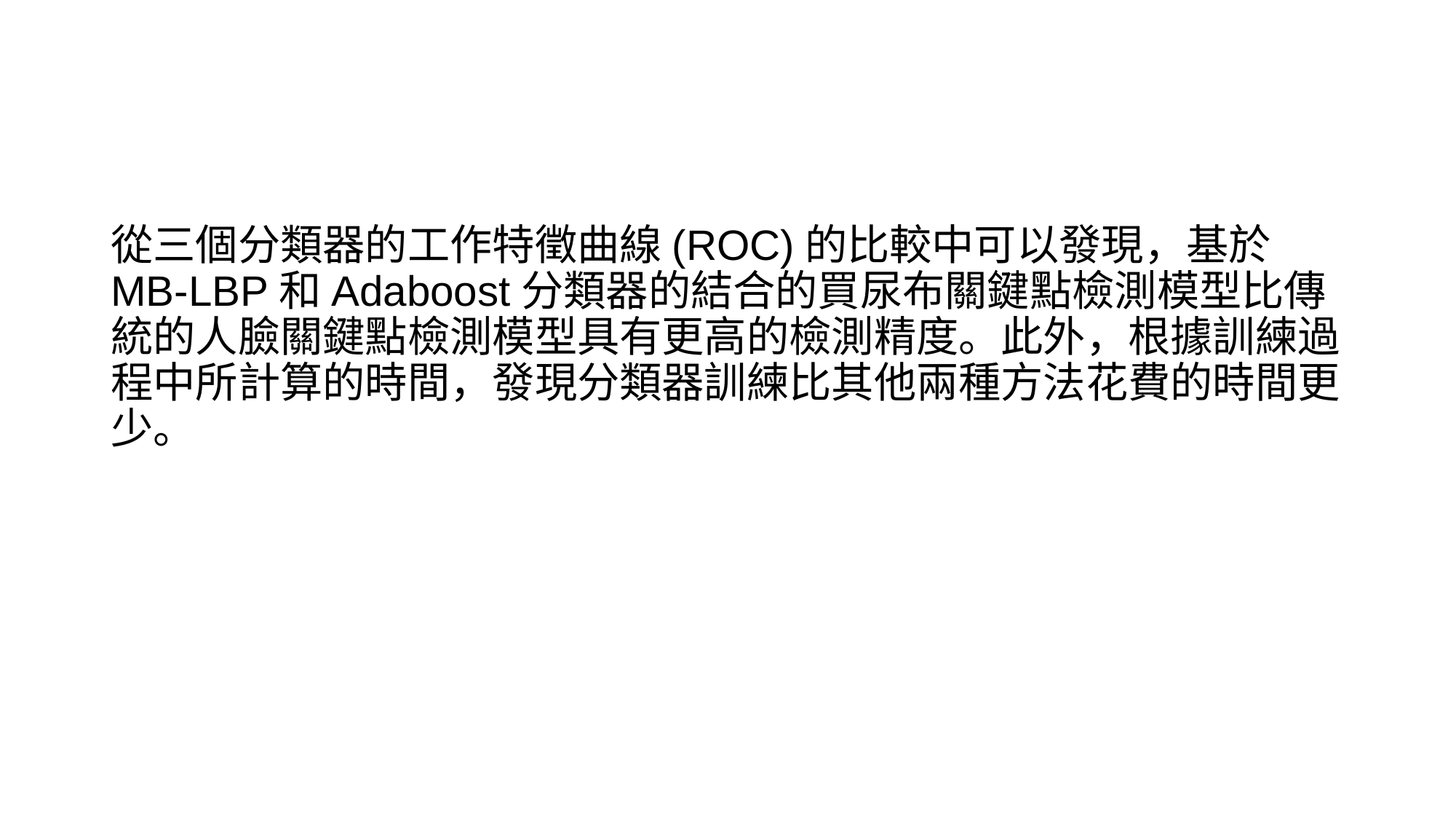

#
從三個分類器的工作特徵曲線(ROC)的比較中可以發現，基於MB-LBP和Adaboost分類器的結合的買尿布關鍵點檢測模型比傳統的人臉關鍵點檢測模型具有更高的檢測精度。此外，根據訓練過程中所計算的時間，發現分類器訓練比其他兩種方法花費的時間更少。